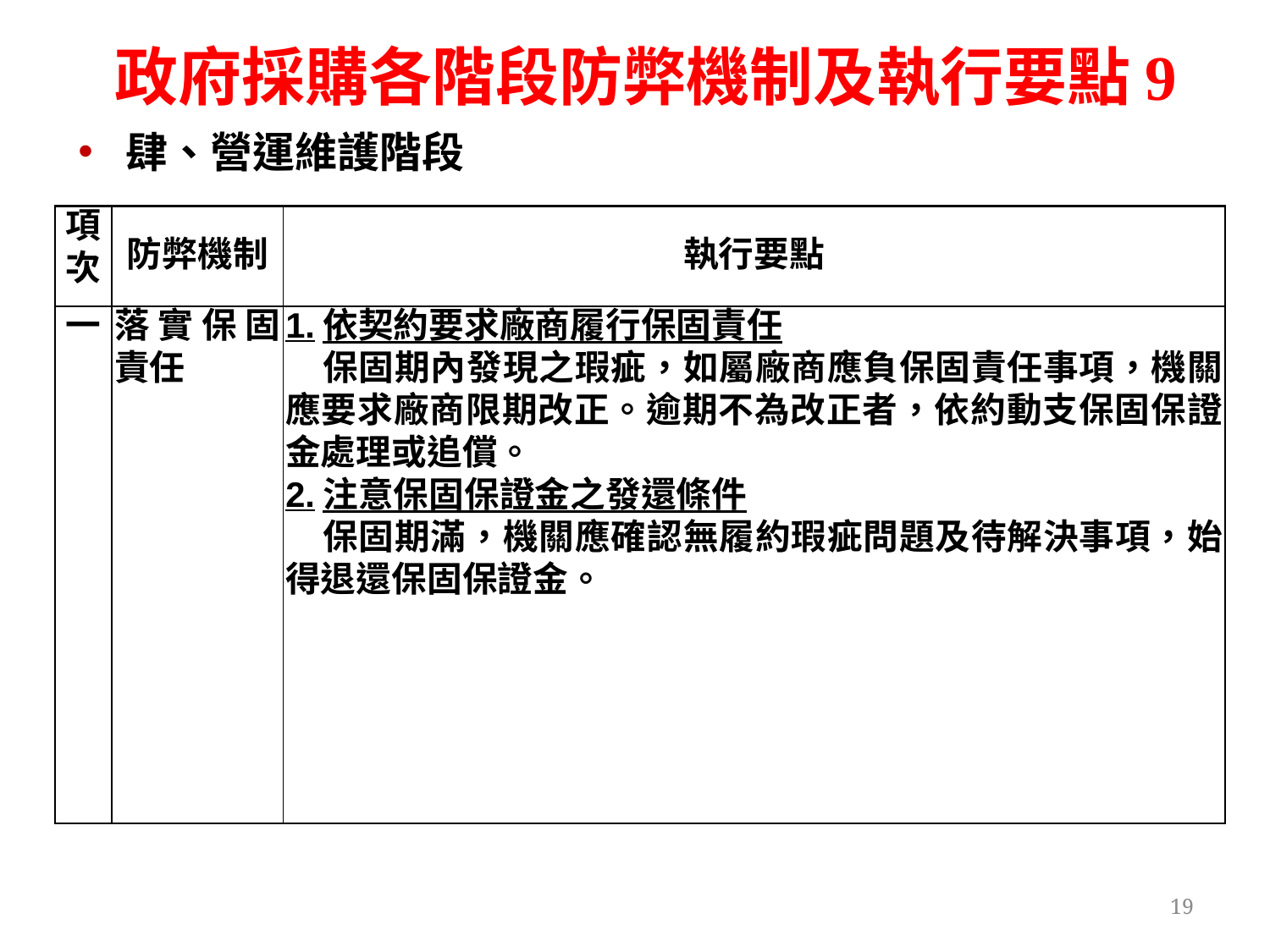

政府採購各階段防弊機制及執行要點9
肆、營運維護階段
| 項次 | 防弊機制 | 執行要點 |
| --- | --- | --- |
| 一 | 落實保固責任 | 1.依契約要求廠商履行保固責任 保固期內發現之瑕疵，如屬廠商應負保固責任事項，機關應要求廠商限期改正。逾期不為改正者，依約動支保固保證金處理或追償。 2.注意保固保證金之發還條件 保固期滿，機關應確認無履約瑕疵問題及待解決事項，始得退還保固保證金。 |
19